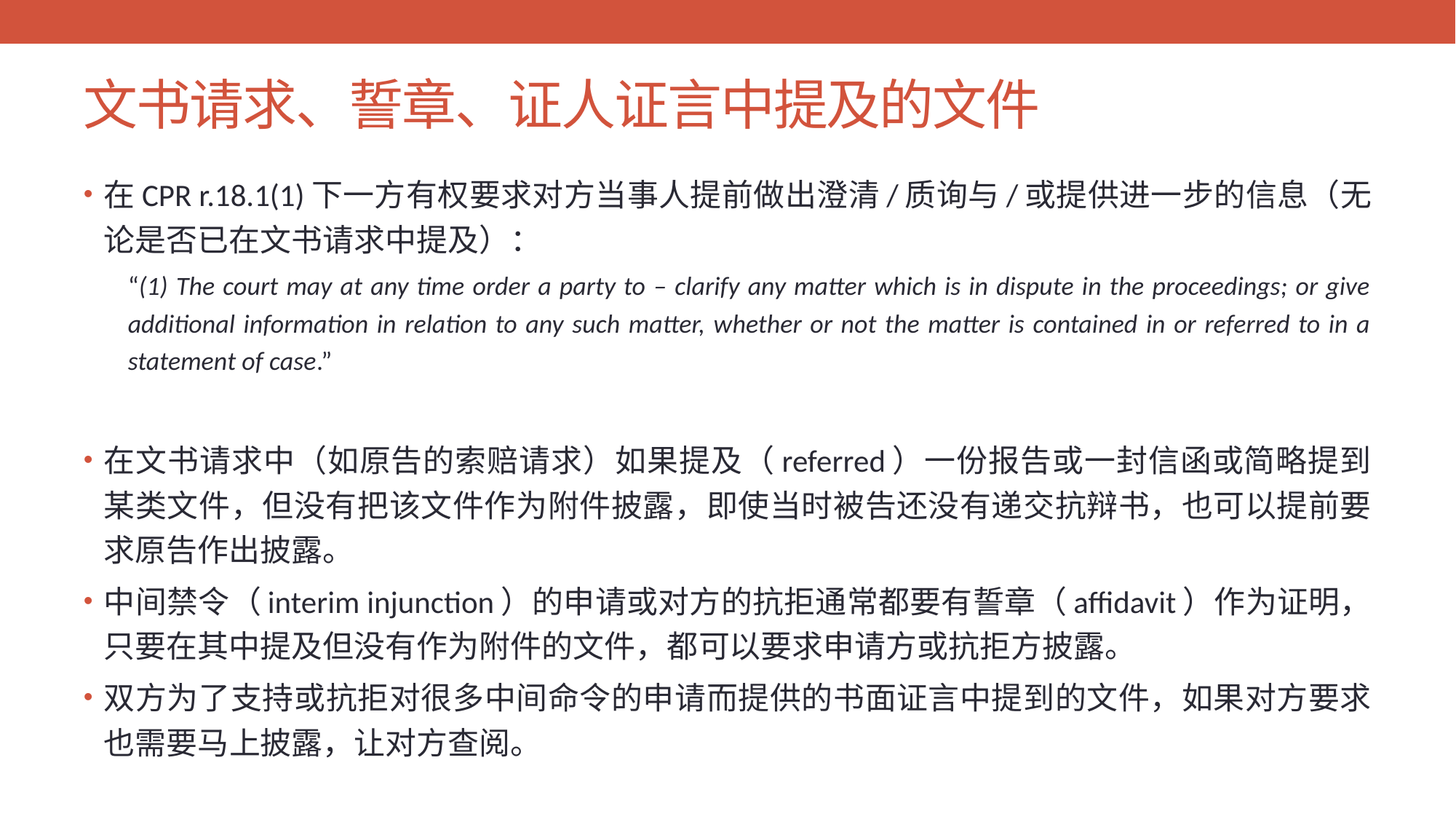

# 文书请求、誓章、证人证言中提及的文件
在CPR r.18.1(1)下一方有权要求对方当事人提前做出澄清/质询与/或提供进一步的信息（无论是否已在文书请求中提及）：
“(1) The court may at any time order a party to – clarify any matter which is in dispute in the proceedings; or give additional information in relation to any such matter, whether or not the matter is contained in or referred to in a statement of case.”

在文书请求中（如原告的索赔请求）如果提及（referred）一份报告或一封信函或简略提到某类文件，但没有把该文件作为附件披露，即使当时被告还没有递交抗辩书，也可以提前要求原告作出披露。
中间禁令（interim injunction）的申请或对方的抗拒通常都要有誓章（affidavit）作为证明，只要在其中提及但没有作为附件的文件，都可以要求申请方或抗拒方披露。
双方为了支持或抗拒对很多中间命令的申请而提供的书面证言中提到的文件，如果对方要求也需要马上披露，让对方查阅。